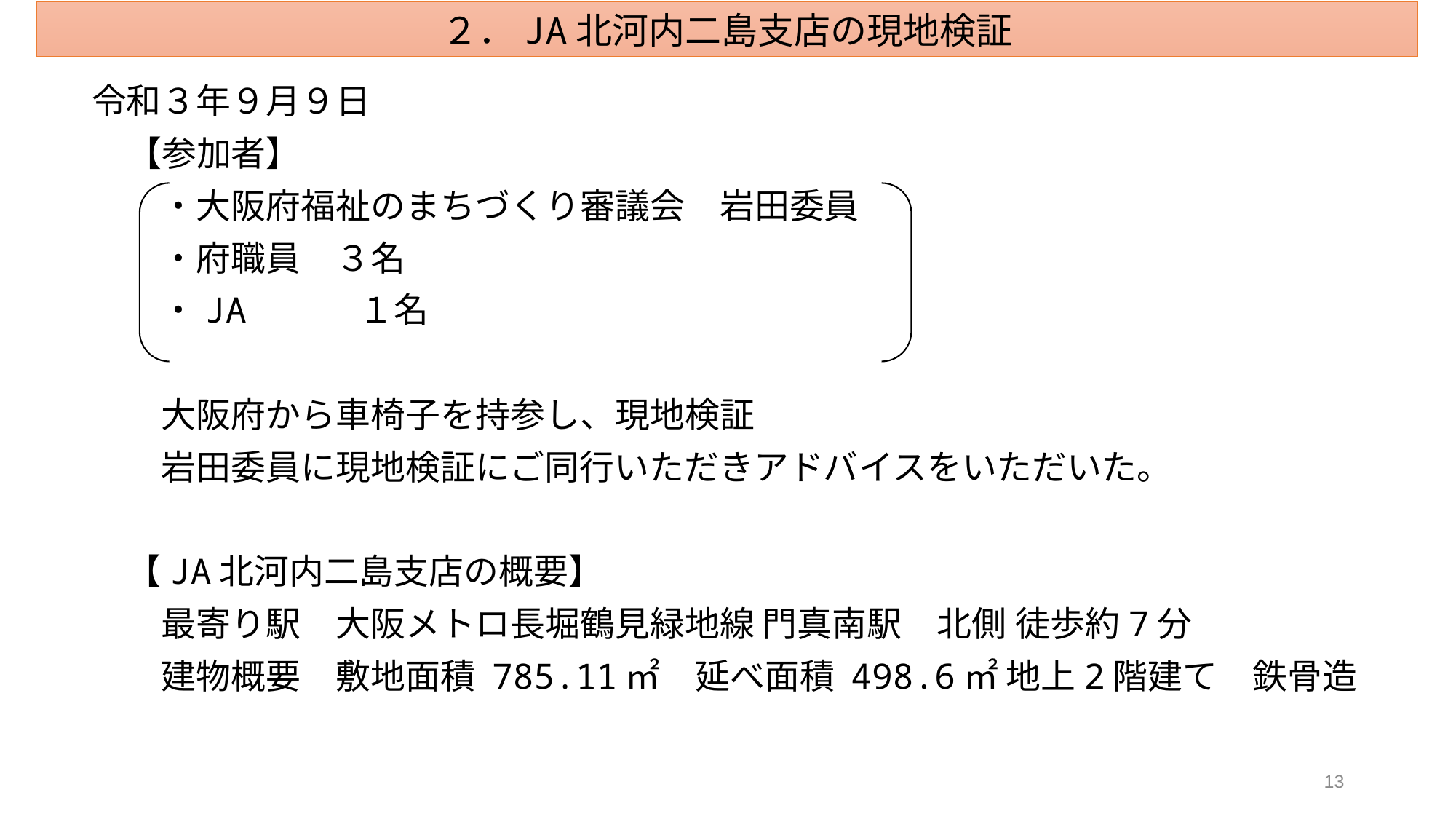

２．JA北河内二島支店の現地検証
令和３年９月９日
　【参加者】
　　・大阪府福祉のまちづくり審議会　岩田委員
　　・府職員　３名
　　・JA　　　１名

　　大阪府から車椅子を持参し、現地検証
　　岩田委員に現地検証にご同行いただきアドバイスをいただいた。

　【JA北河内二島支店の概要】
　　最寄り駅　大阪メトロ長堀鶴見緑地線 門真南駅　北側 徒歩約7分
　　建物概要　敷地面積 785.11㎡　延べ面積 498.6㎡ 地上2階建て　鉄骨造

13